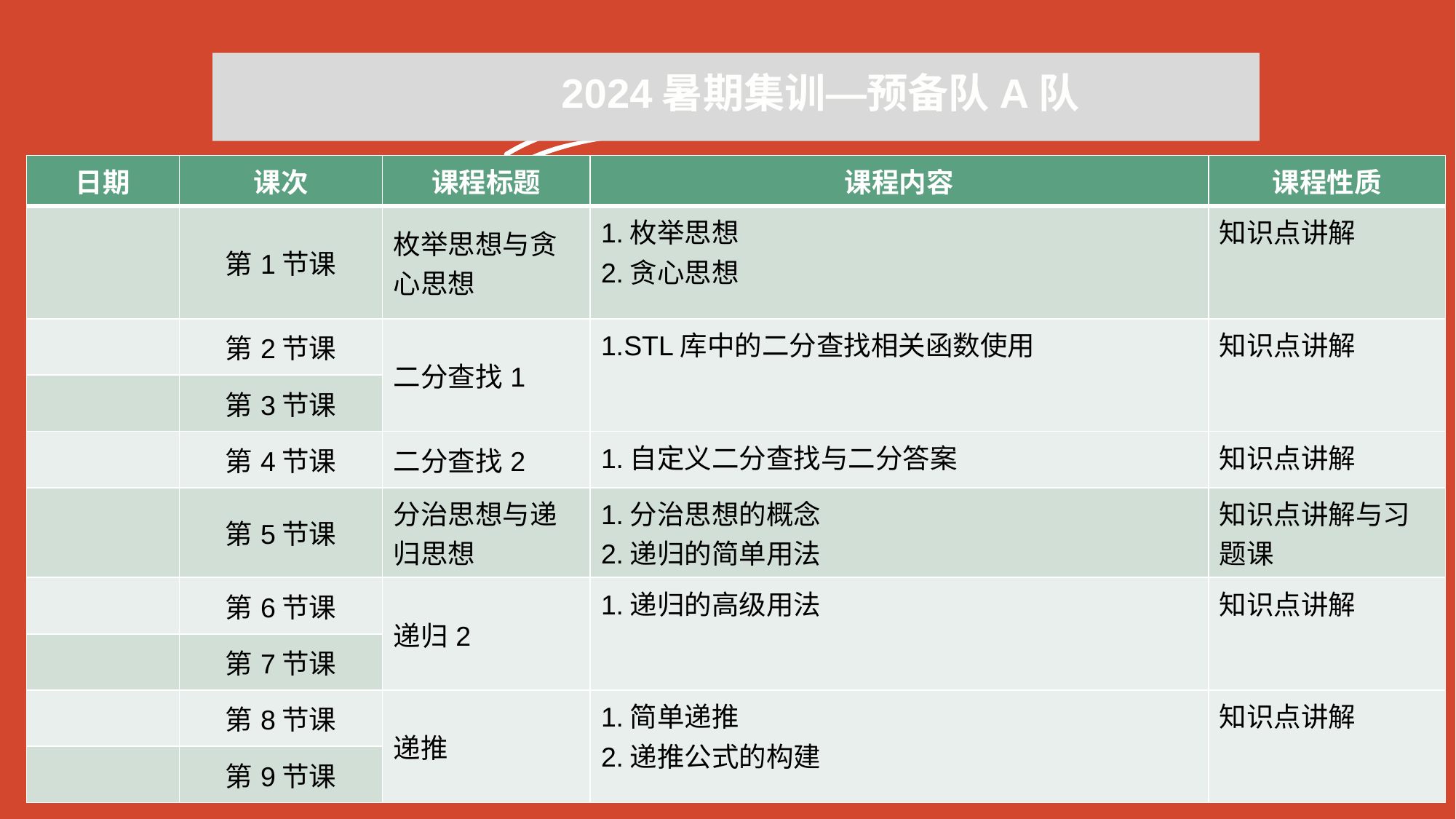

2024暑期集训—预备队A队

| 日期 | 课次 | 课程标题 | 课程内容 | 课程性质 |
| --- | --- | --- | --- | --- |
|  | 第1节课 | 枚举思想与贪心思想 | 1.枚举思想 2.贪心思想 | 知识点讲解 |
|  | 第2节课 | 二分查找1 | 1.STL库中的二分查找相关函数使用 | 知识点讲解 |
|  | 第3节课 |  |  |  |
|  | 第4节课 | 二分查找2 | 1.自定义二分查找与二分答案 | 知识点讲解 |
|  | 第5节课 | 分治思想与递归思想 | 1.分治思想的概念 2.递归的简单用法 | 知识点讲解与习题课 |
|  | 第6节课 | 递归2 | 1.递归的高级用法 | 知识点讲解 |
|  | 第7节课 |  |  |  |
|  | 第8节课 | 递推 | 1.简单递推 2.递推公式的构建 | 知识点讲解 |
|  | 第9节课 |  |  |  |